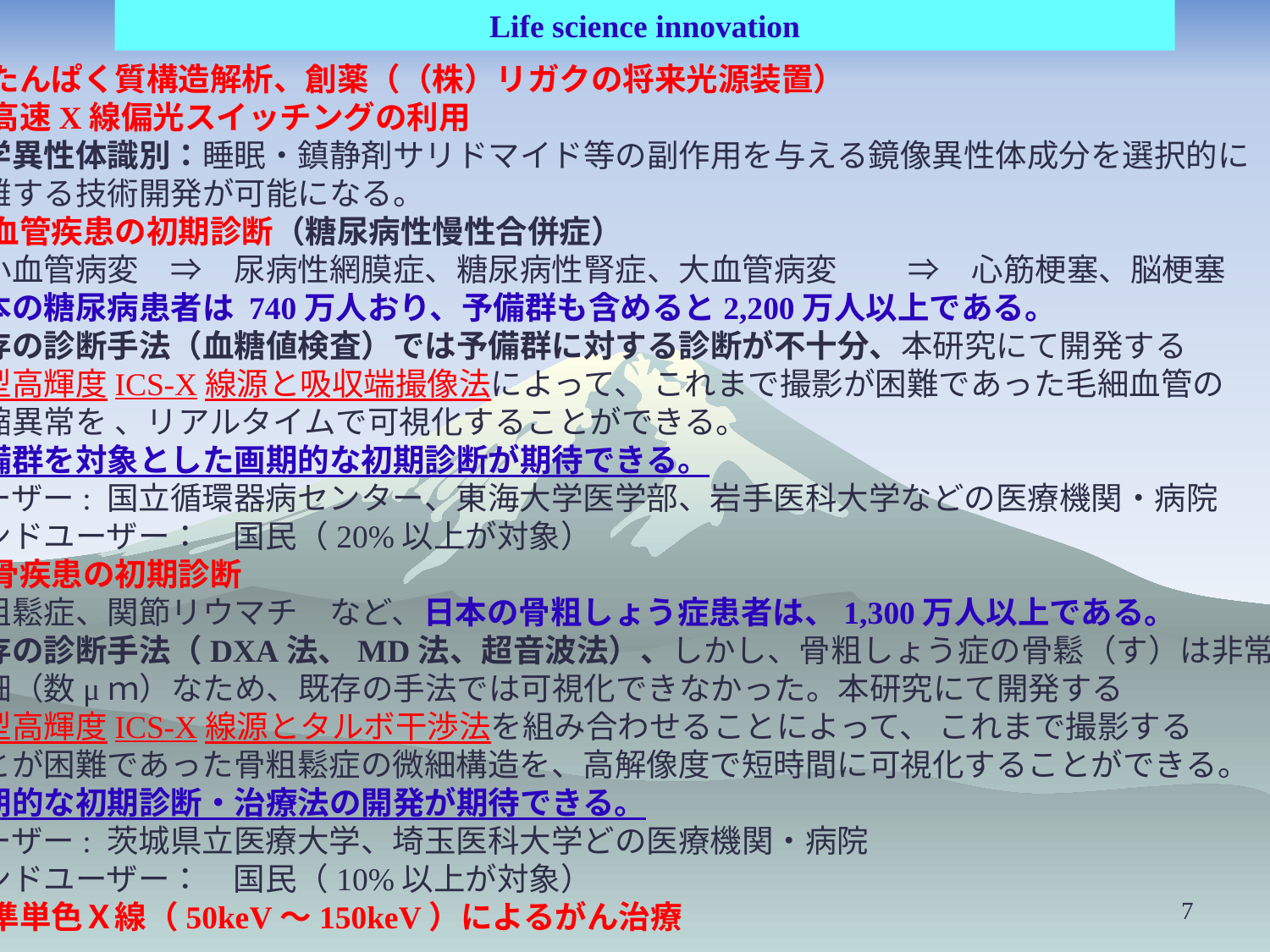

Life science innovation
◎たんぱく質構造解析、創薬（（株）リガクの将来光源装置）
◎高速X線偏光スイッチングの利用
光学異性体識別：睡眠・鎮静剤サリドマイド等の副作用を与える鏡像異性体成分を選択的に
解離する技術開発が可能になる。
◎血管疾患の初期診断（糖尿病性慢性合併症）
微小血管病変　⇒　尿病性網膜症、糖尿病性腎症、大血管病変　　 ⇒　心筋梗塞、脳梗塞
日本の糖尿病患者は 740万人おり、予備群も含めると2,200万人以上である。
既存の診断手法（血糖値検査）では予備群に対する診断が不十分、本研究にて開発する
小型高輝度ICS-X線源と吸収端撮像法によって、 これまで撮影が困難であった毛細血管の
収縮異常を 、リアルタイムで可視化することができる。
予備群を対象とした画期的な初期診断が期待できる。
ユーザー: 国立循環器病センター、東海大学医学部、岩手医科大学などの医療機関・病院
エンドユーザー：　国民（20%以上が対象）
◎骨疾患の初期診断
骨粗鬆症、関節リウマチ　など、日本の骨粗しょう症患者は、1,300万人以上である。
既存の診断手法（DXA法、MD法、超音波法）、しかし、骨粗しょう症の骨鬆（す）は非常に
微細（数μｍ）なため、既存の手法では可視化できなかった。本研究にて開発する
小型高輝度ICS-X線源とタルボ干渉法を組み合わせることによって、 これまで撮影する
ことが困難であった骨粗鬆症の微細構造を、高解像度で短時間に可視化することができる。
画期的な初期診断・治療法の開発が期待できる。
ユーザー: 茨城県立医療大学、埼玉医科大学どの医療機関・病院
エンドユーザー：　国民（10%以上が対象）
◎準単色Ｘ線（50keV～150keV）によるがん治療
7